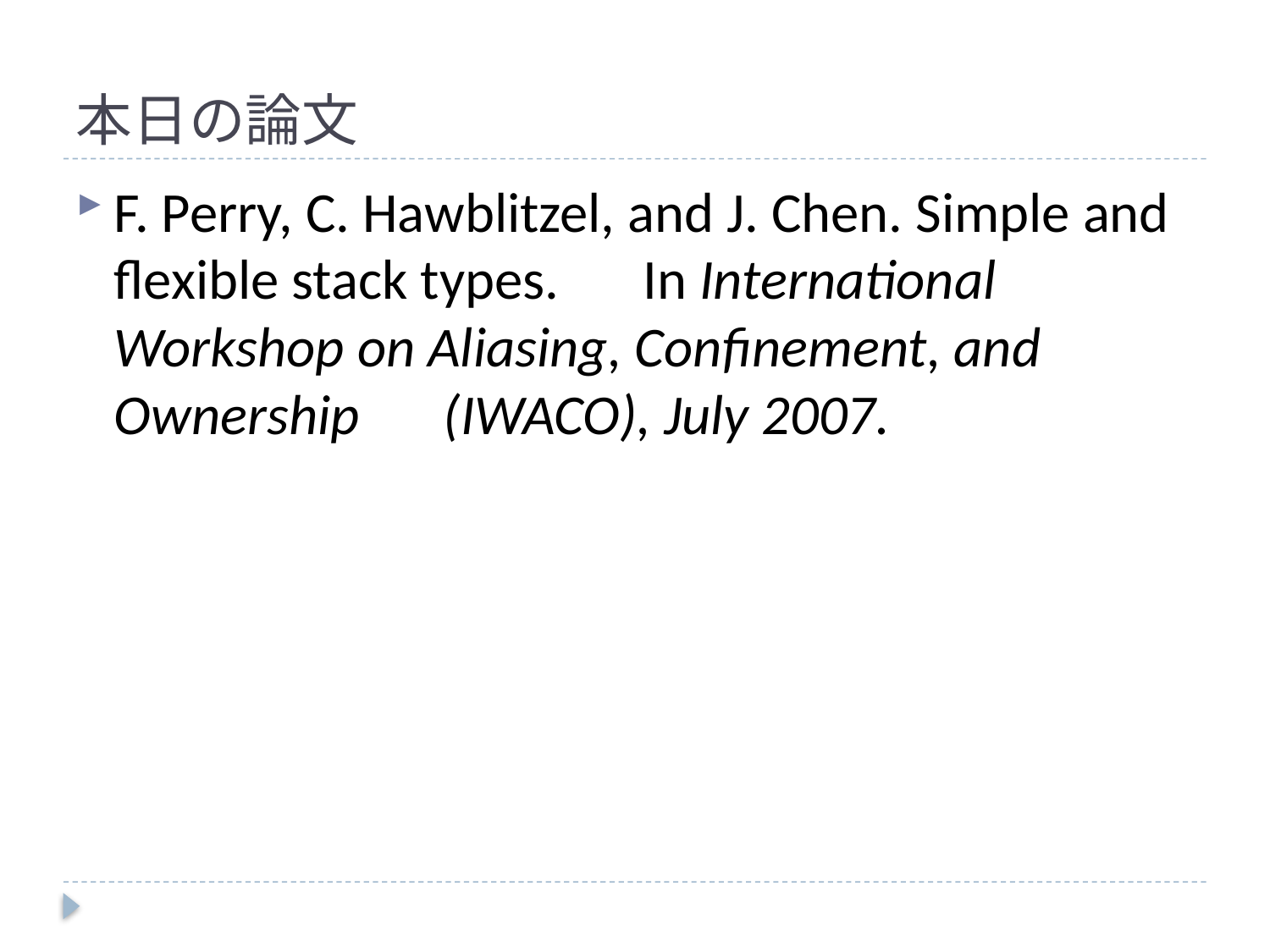

# 本日の論文
F. Perry, C. Hawblitzel, and J. Chen. Simple and flexible stack types.　In International Workshop on Aliasing, Confinement, and Ownership　(IWACO), July 2007.